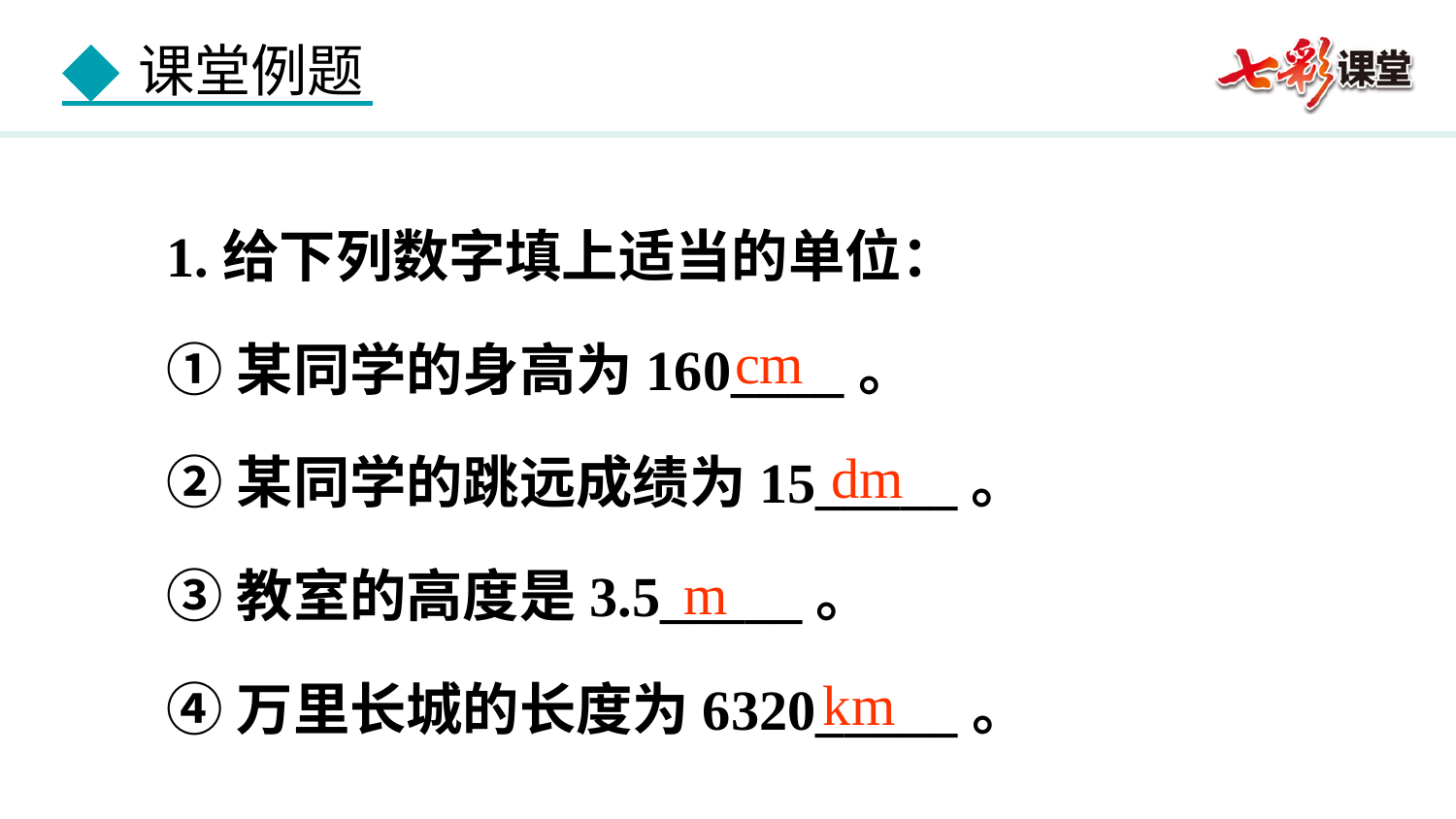

1.给下列数字填上适当的单位：
①某同学的身高为160____。
②某同学的跳远成绩为15_____。
③教室的高度是3.5_____。
④万里长城的长度为6320_____。
cm
dm
m
km